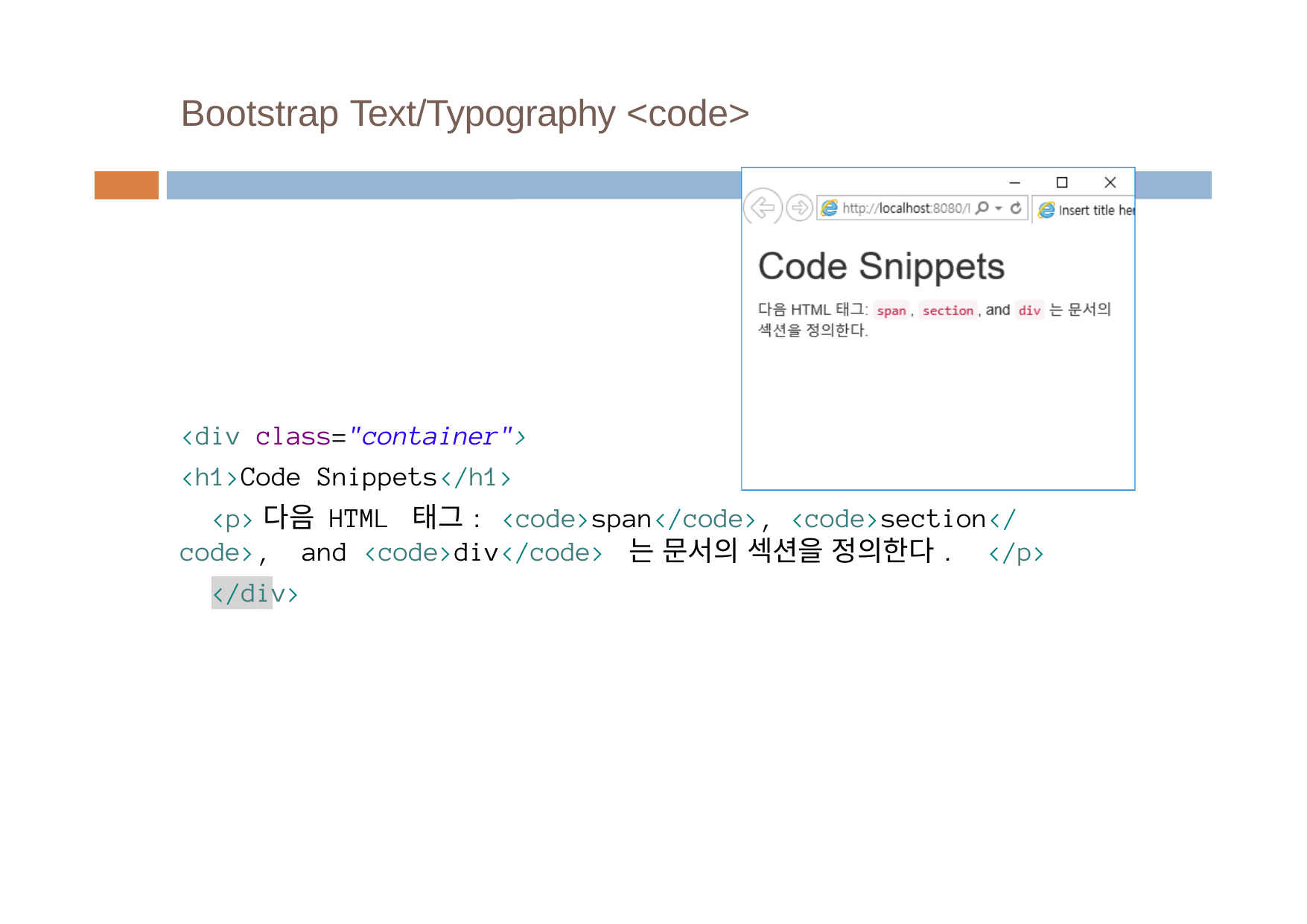

# Bootstrap Text/Typography <code>

<div class="container">
<h1>Code Snippets</h1>
<p>다음 HTML 태그: <code>span</code>, <code>section</code>,  and <code>div</code> 는 문서의 섹션을 정의한다. </p>
</div>